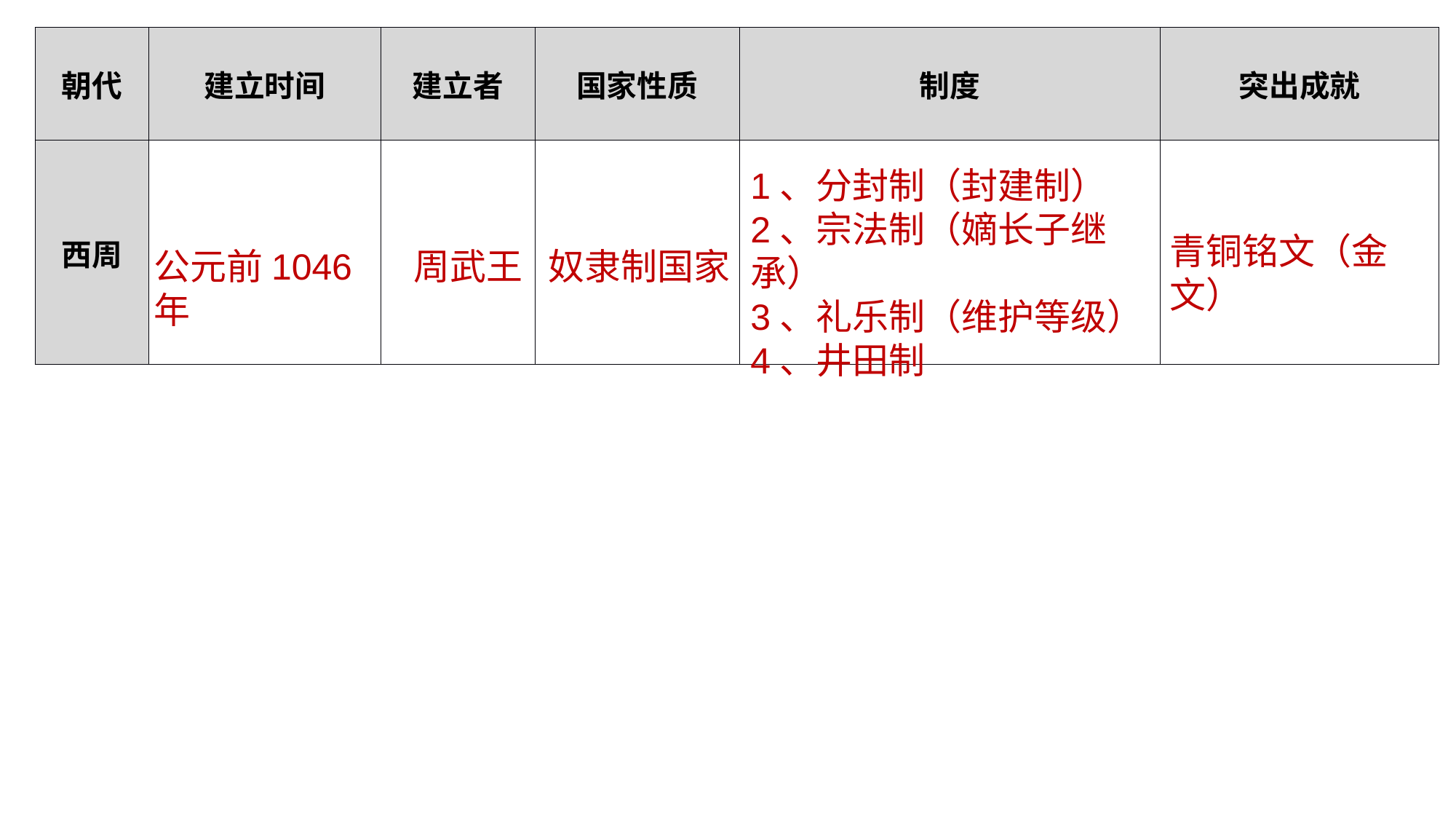

| 朝代 | 建立时间 | 建立者 | 国家性质 | 制度 | 突出成就 |
| --- | --- | --- | --- | --- | --- |
| 西周 |  |  |  |  |  |
1、分封制（封建制）
2、宗法制（嫡长子继承）
3、礼乐制（维护等级）
4、井田制
青铜铭文（金文）
公元前1046年
周武王
奴隶制国家